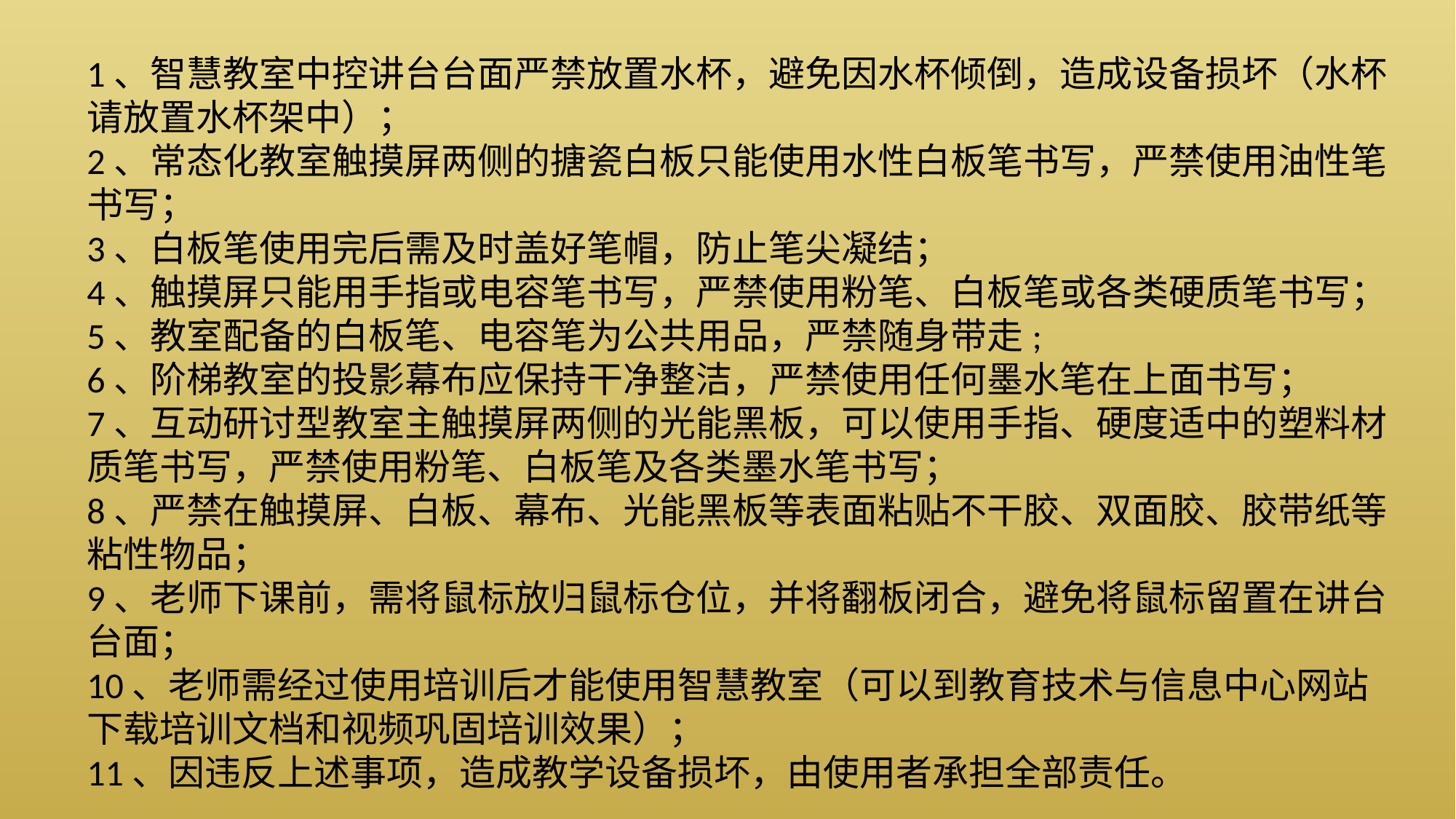

1、智慧教室中控讲台台面严禁放置水杯，避免因水杯倾倒，造成设备损坏（水杯请放置水杯架中）；
2、常态化教室触摸屏两侧的搪瓷白板只能使用水性白板笔书写，严禁使用油性笔书写；
3、白板笔使用完后需及时盖好笔帽，防止笔尖凝结；
4、触摸屏只能用手指或电容笔书写，严禁使用粉笔、白板笔或各类硬质笔书写；
5、教室配备的白板笔、电容笔为公共用品，严禁随身带走;
6、阶梯教室的投影幕布应保持干净整洁，严禁使用任何墨水笔在上面书写；
7、互动研讨型教室主触摸屏两侧的光能黑板，可以使用手指、硬度适中的塑料材质笔书写，严禁使用粉笔、白板笔及各类墨水笔书写；
8、严禁在触摸屏、白板、幕布、光能黑板等表面粘贴不干胶、双面胶、胶带纸等粘性物品；
9、老师下课前，需将鼠标放归鼠标仓位，并将翻板闭合，避免将鼠标留置在讲台台面；
10、老师需经过使用培训后才能使用智慧教室（可以到教育技术与信息中心网站下载培训文档和视频巩固培训效果）；
11、因违反上述事项，造成教学设备损坏，由使用者承担全部责任。